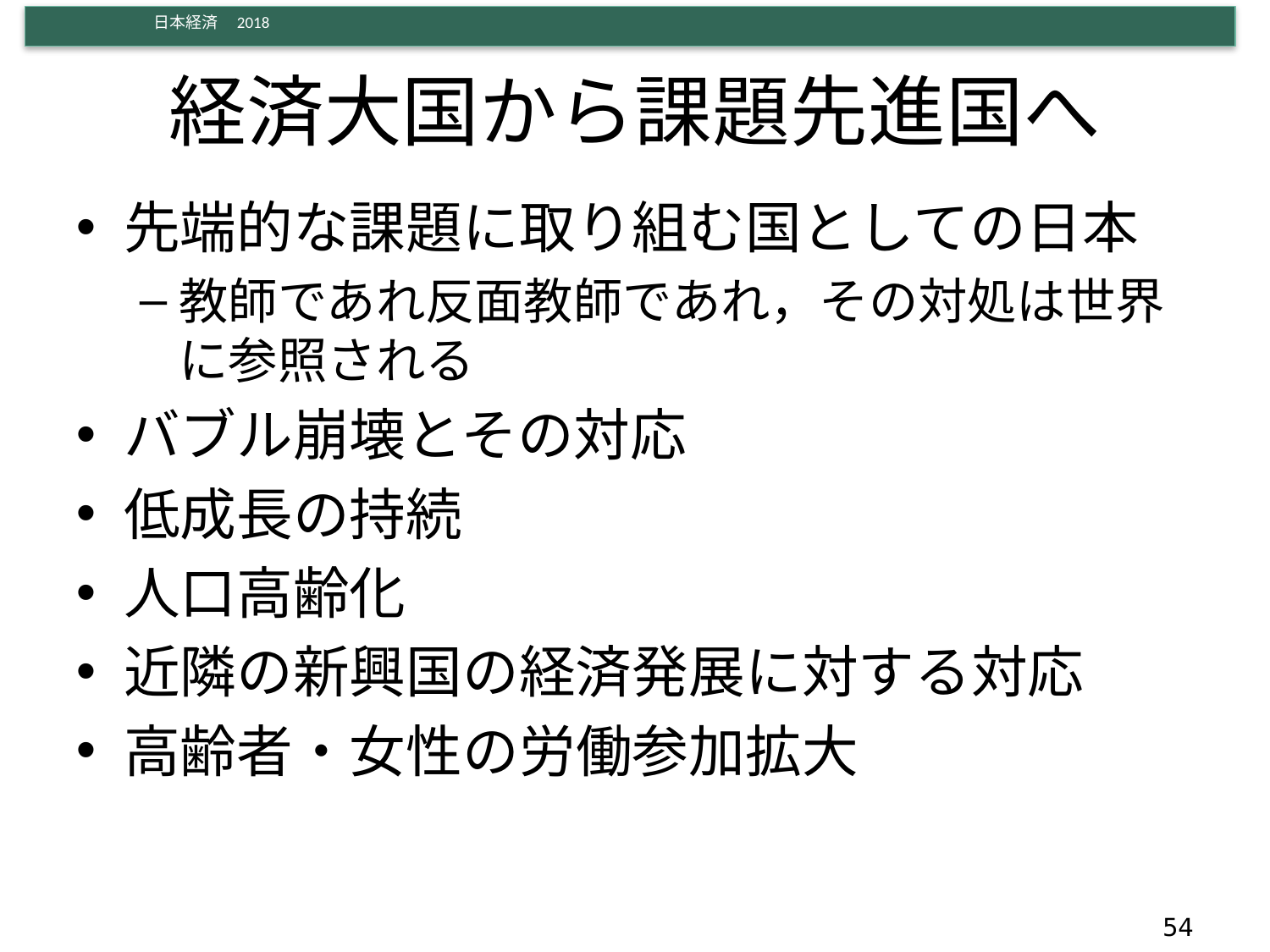

# 経済大国から課題先進国へ
先端的な課題に取り組む国としての日本
教師であれ反面教師であれ，その対処は世界に参照される
バブル崩壊とその対応
低成長の持続
人口高齢化
近隣の新興国の経済発展に対する対応
高齢者・女性の労働参加拡大

54